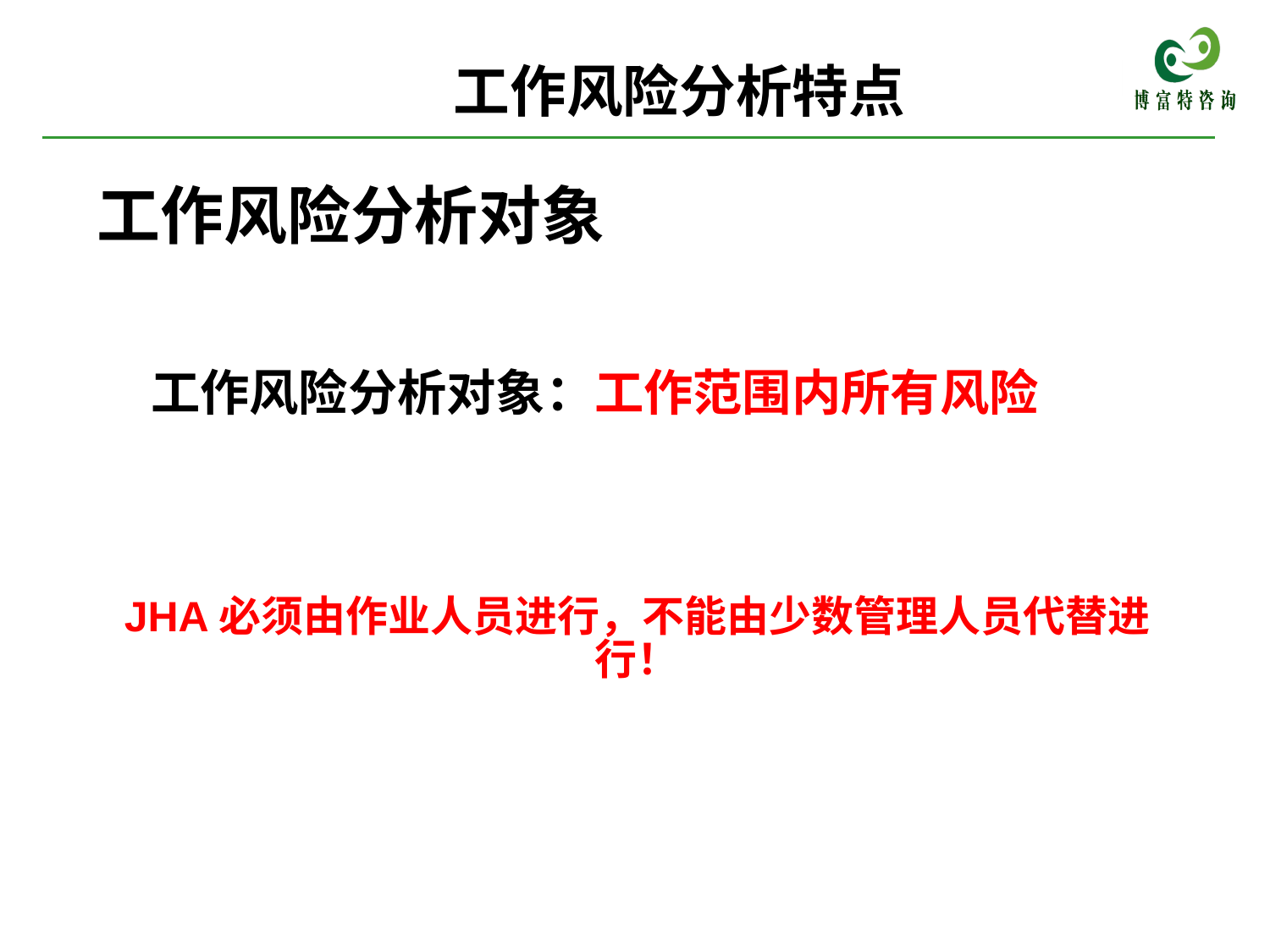

工作风险分析特点
工作风险分析对象

工作风险分析对象：工作范围内所有风险
JHA必须由作业人员进行，不能由少数管理人员代替进行！